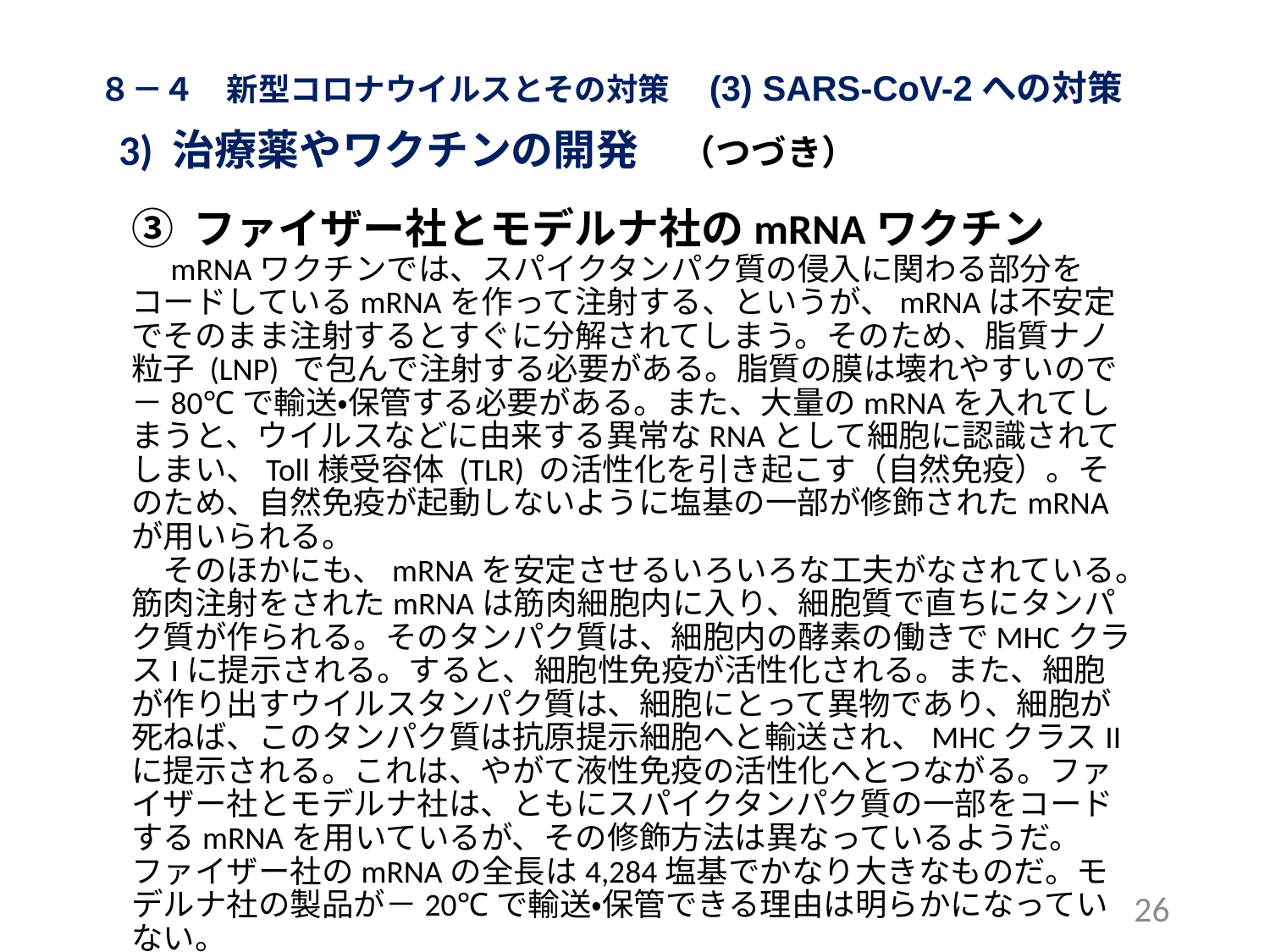

８－４　新型コロナウイルスとその対策　(3) SARS-CoV-2への対策

  3) 治療薬やワクチンの開発　（つづき）

③ ファイザー社とモデルナ社のmRNAワクチン
　mRNAワクチンでは、スパイクタンパク質の侵入に関わる部分をコードしているmRNAを作って注射する、というが、mRNAは不安定でそのまま注射するとすぐに分解されてしまう。そのため、脂質ナノ粒子 (LNP) で包んで注射する必要がある。脂質の膜は壊れやすいので－80℃で輸送・保管する必要がある。また、大量のmRNAを入れてしまうと、ウイルスなどに由来する異常なRNAとして細胞に認識されてしまい、Toll様受容体 (TLR) の活性化を引き起こす（自然免疫）。そのため、自然免疫が起動しないように塩基の一部が修飾されたmRNAが用いられる。
　そのほかにも、mRNAを安定させるいろいろな工夫がなされている。筋肉注射をされたmRNAは筋肉細胞内に入り、細胞質で直ちにタンパク質が作られる。そのタンパク質は、細胞内の酵素の働きでMHCクラスIに提示される。すると、細胞性免疫が活性化される。また、細胞が作り出すウイルスタンパク質は、細胞にとって異物であり、細胞が死ねば、このタンパク質は抗原提示細胞へと輸送され、MHCクラスIIに提示される。これは、やがて液性免疫の活性化へとつながる。ファイザー社とモデルナ社は、ともにスパイクタンパク質の一部をコードするmRNAを用いているが、その修飾方法は異なっているようだ。ファイザー社のmRNAの全長は4,284塩基でかなり大きなものだ。モデルナ社の製品が－20℃で輸送・保管できる理由は明らかになっていない。
26